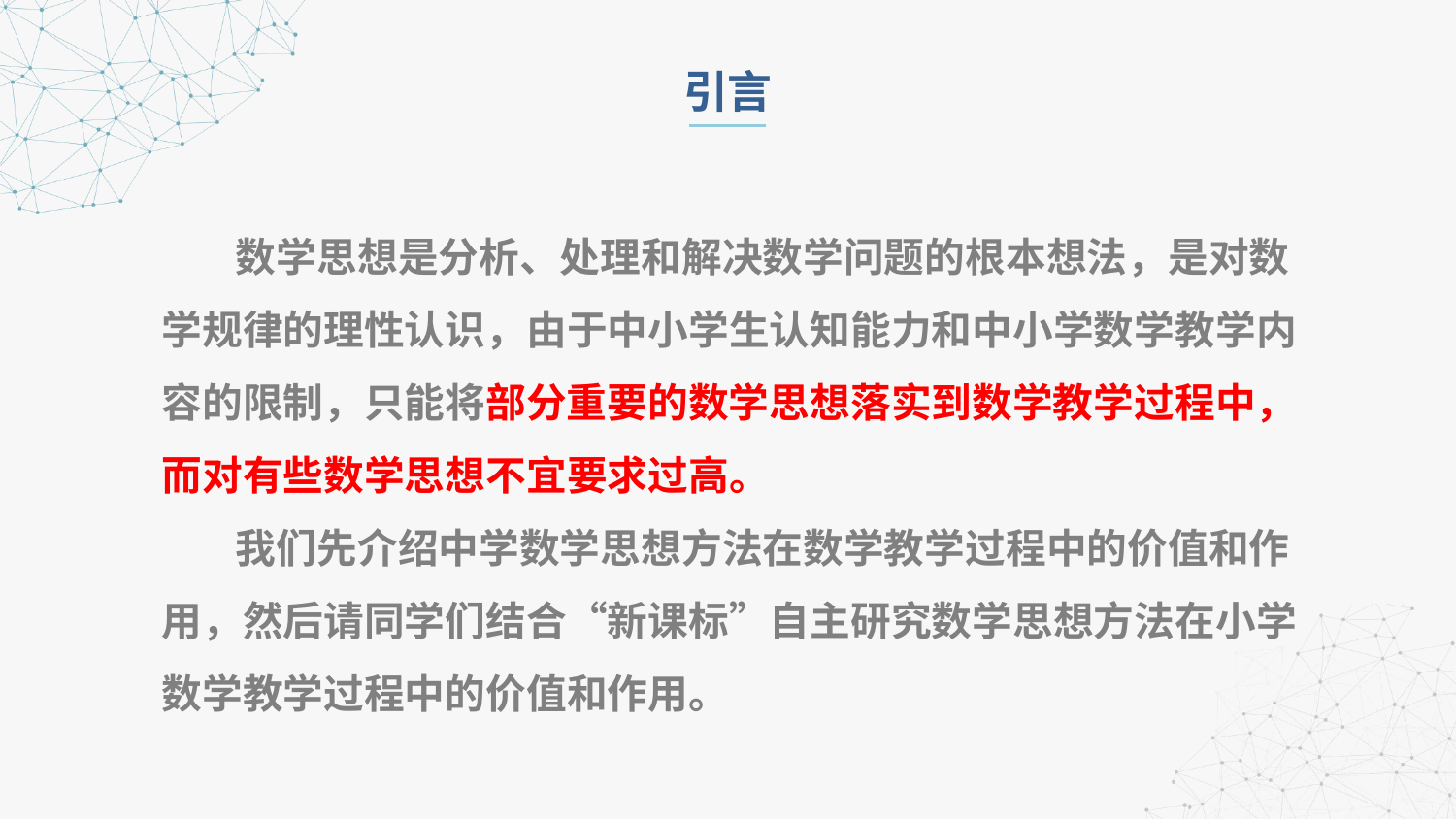

引言
       数学思想是分析、处理和解决数学问题的根本想法，是对数学规律的理性认识，由于中小学生认知能力和中小学数学教学内容的限制，只能将部分重要的数学思想落实到数学教学过程中，而对有些数学思想不宜要求过高。
       我们先介绍中学数学思想方法在数学教学过程中的价值和作用，然后请同学们结合“新课标”自主研究数学思想方法在小学数学教学过程中的价值和作用。